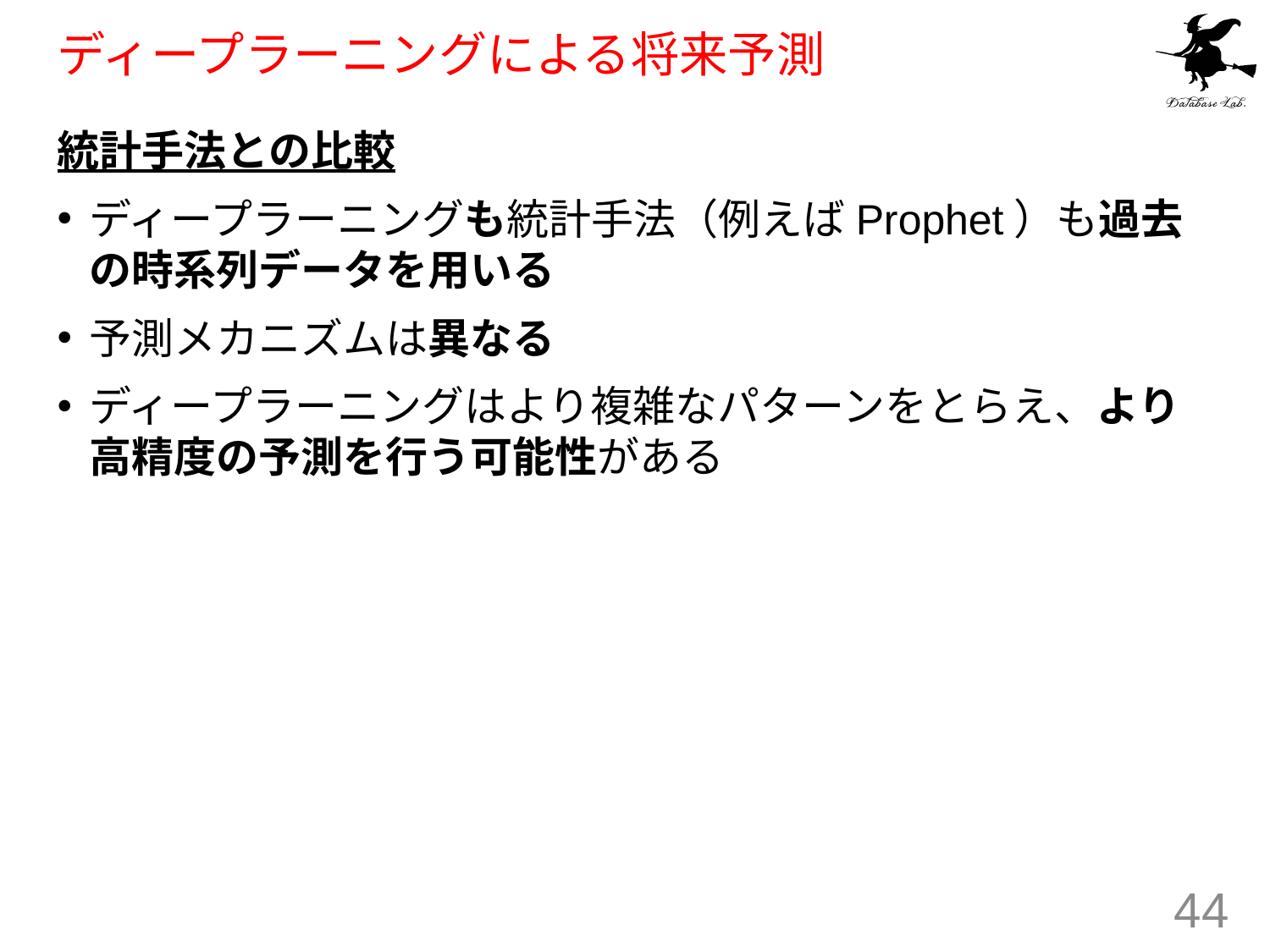

# ディープラーニングによる将来予測
統計手法との比較
ディープラーニングも統計手法（例えばProphet）も過去の時系列データを用いる
予測メカニズムは異なる
ディープラーニングはより複雑なパターンをとらえ、より高精度の予測を行う可能性がある

44